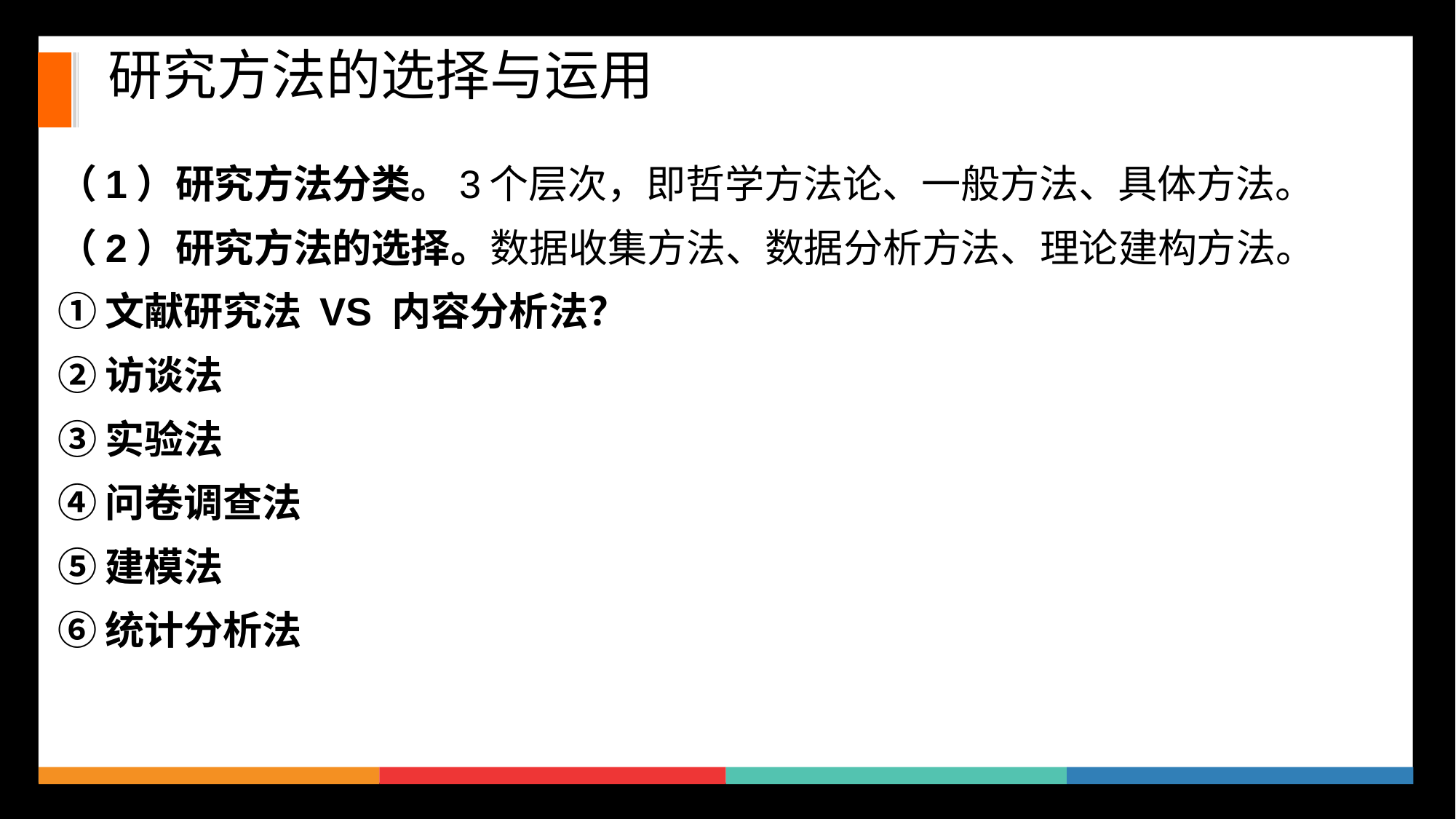

研究方法的选择与运用

（1）研究方法分类。3个层次，即哲学方法论、一般方法、具体方法。
（2）研究方法的选择。数据收集方法、数据分析方法、理论建构方法。
①文献研究法 VS 内容分析法？
②访谈法
③实验法
④问卷调查法
⑤建模法
⑥统计分析法